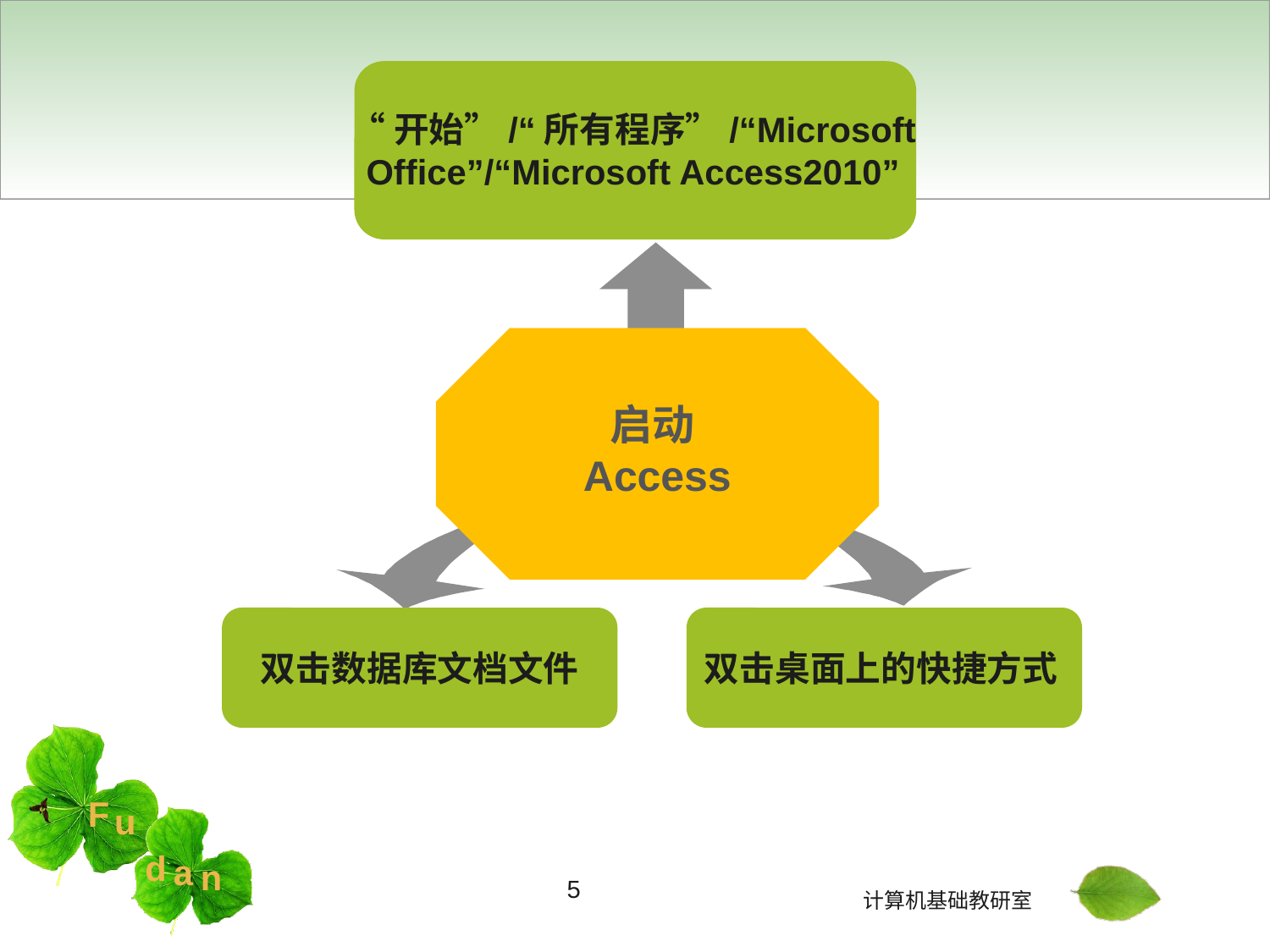

“开始”/“所有程序”/“Microsoft Office”/“Microsoft Access2010”

启动Access

双击数据库文档文件
双击桌面上的快捷方式
5